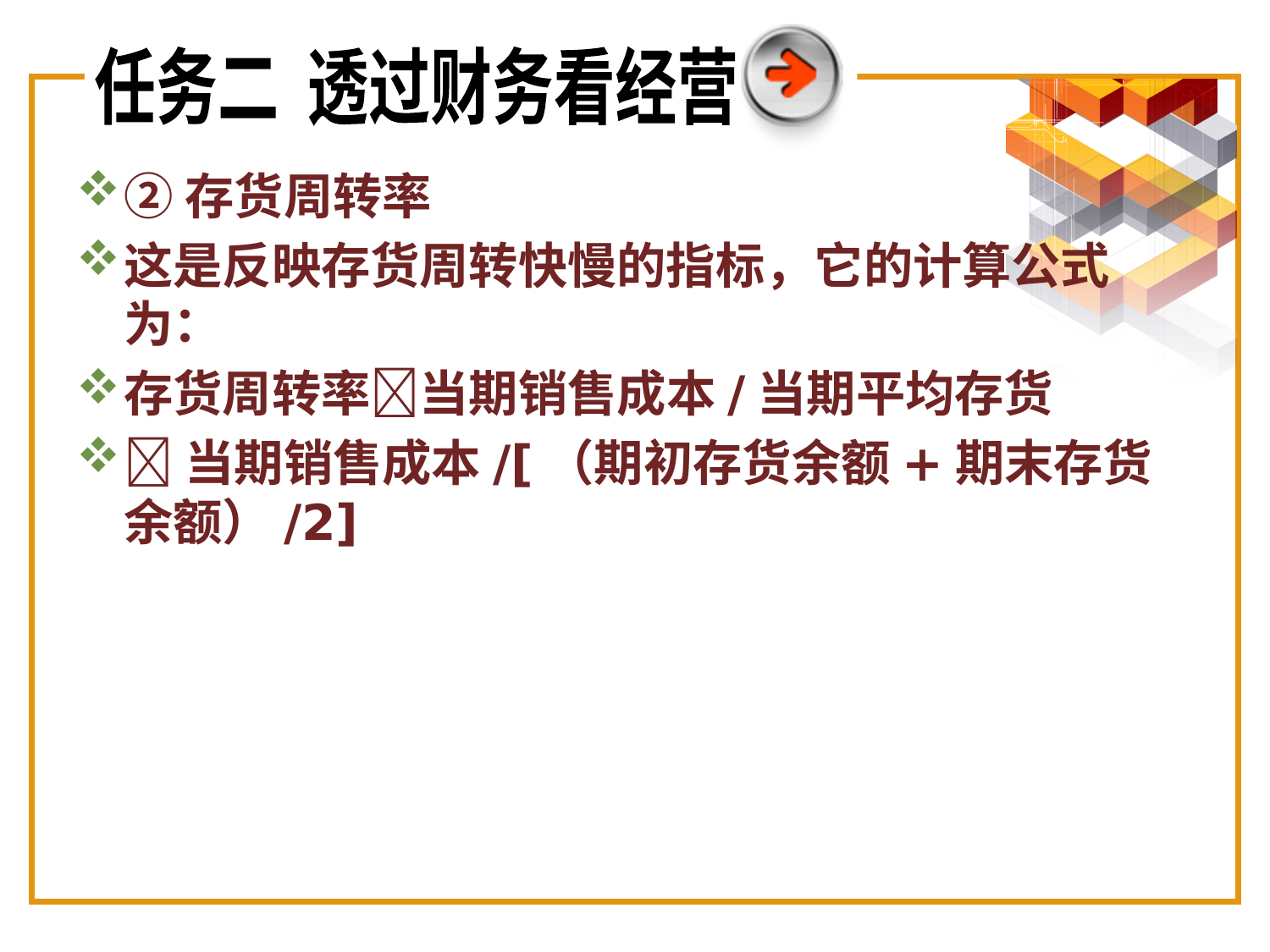

任务二  透过财务看经营
②存货周转率
这是反映存货周转快慢的指标，它的计算公式为：
存货周转率=当期销售成本/当期平均存货
=当期销售成本/[（期初存货余额+期末存货余额）/2]